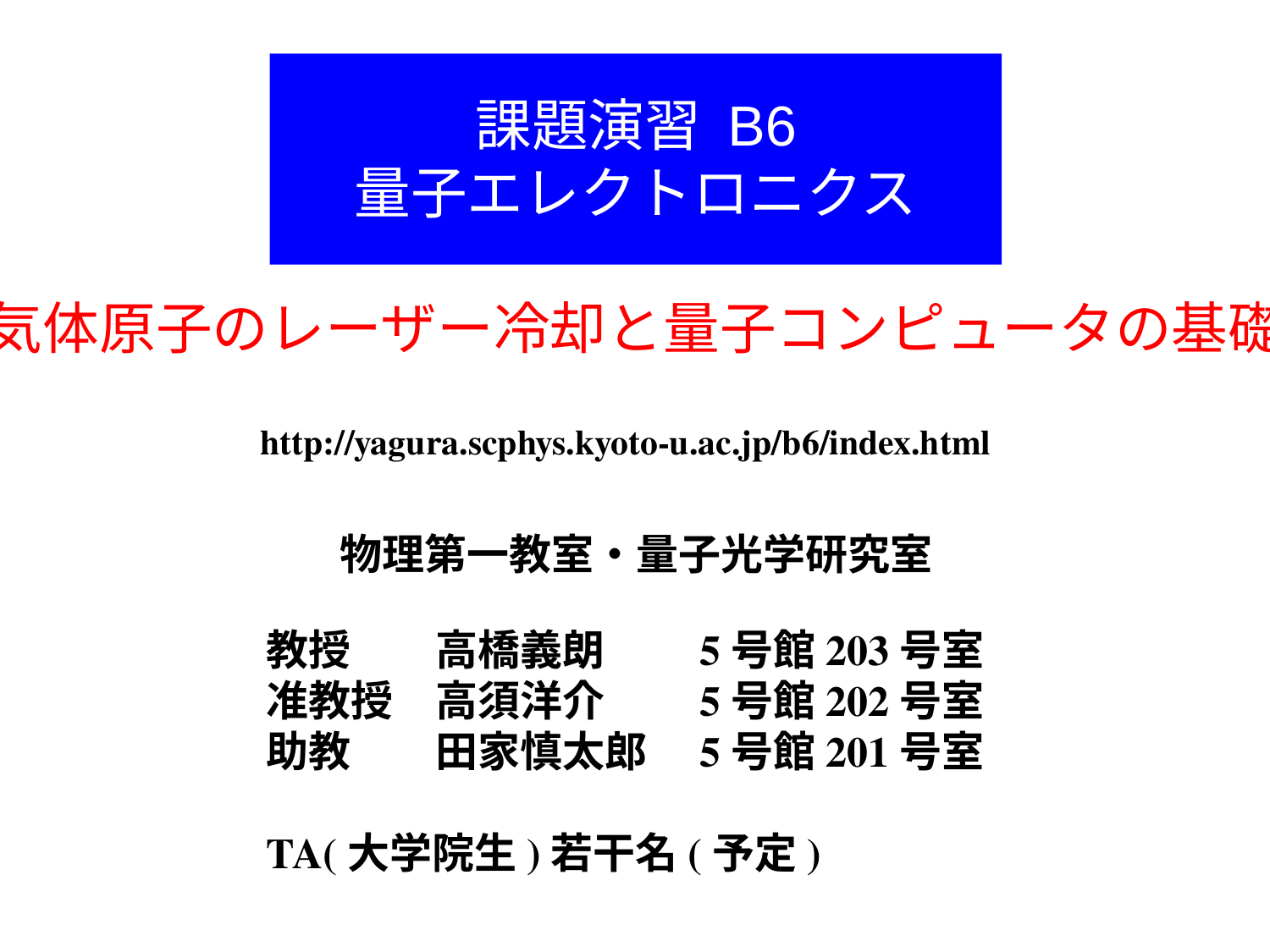

課題演習 B6
量子エレクトロニクス
「気体原子のレーザー冷却と量子コンピュータの基礎」
http://yagura.scphys.kyoto-u.ac.jp/b6/index.html
物理第一教室・量子光学研究室
教授	　高橋義朗　　5号館203号室
准教授　高須洋介　　5号館202号室
助教　　田家慎太郎　5号館201号室

TA(大学院生)若干名(予定)